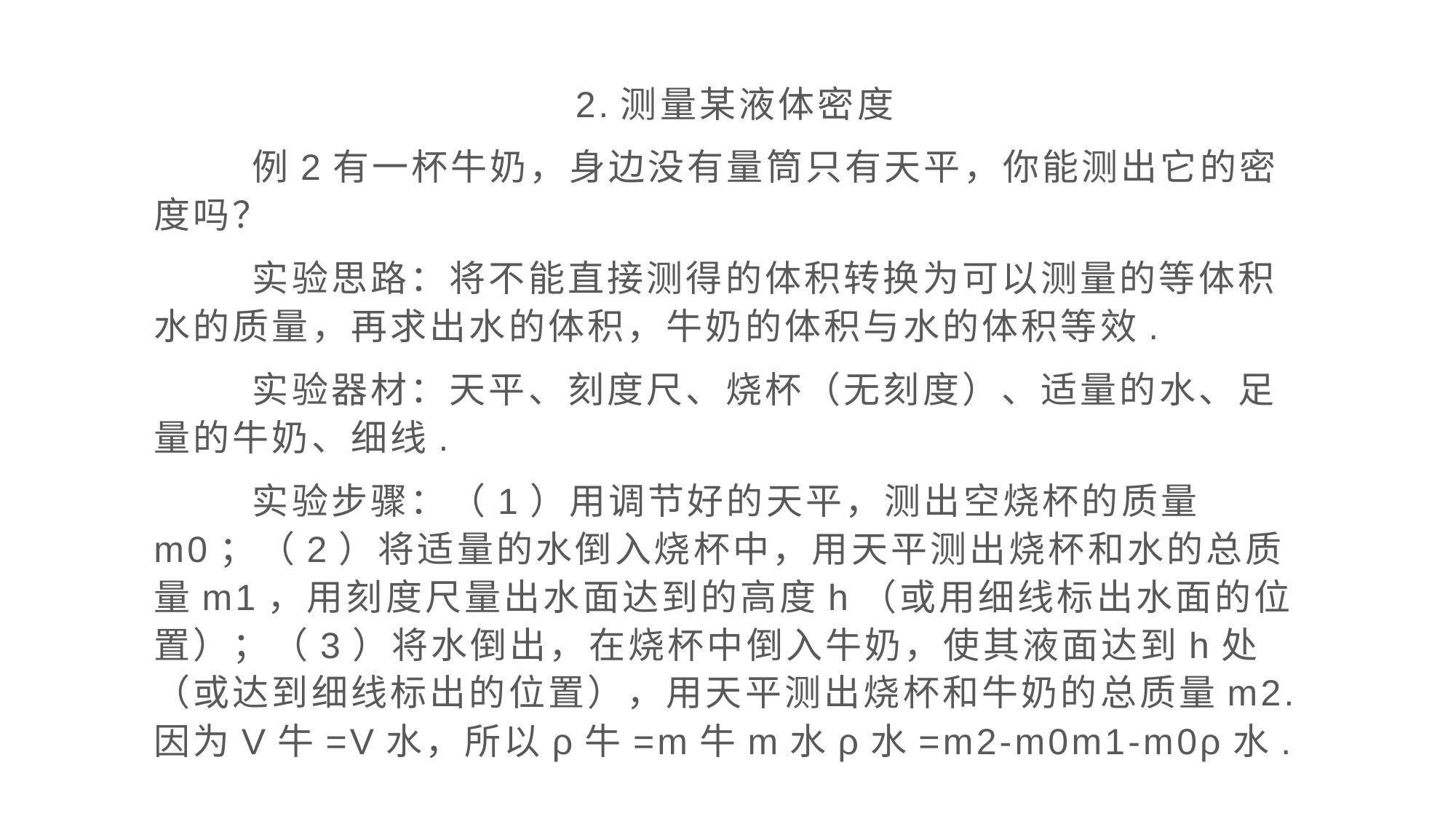

2.测量某液体密度
        例2有一杯牛奶，身边没有量筒只有天平，你能测出它的密度吗？
        实验思路：将不能直接测得的体积转换为可以测量的等体积水的质量，再求出水的体积，牛奶的体积与水的体积等效.
        实验器材：天平、刻度尺、烧杯（无刻度）、适量的水、足量的牛奶、细线.
        实验步骤：（1）用调节好的天平，测出空烧杯的质量m0；（2）将适量的水倒入烧杯中，用天平测出烧杯和水的总质量m1，用刻度尺量出水面达到的高度h（或用细线标出水面的位置）；（3）将水倒出，在烧杯中倒入牛奶，使其液面达到h处（或达到细线标出的位置），用天平测出烧杯和牛奶的总质量m2.因为V牛=V水，所以ρ牛=m牛m水ρ水=m2-m0m1-m0ρ水.